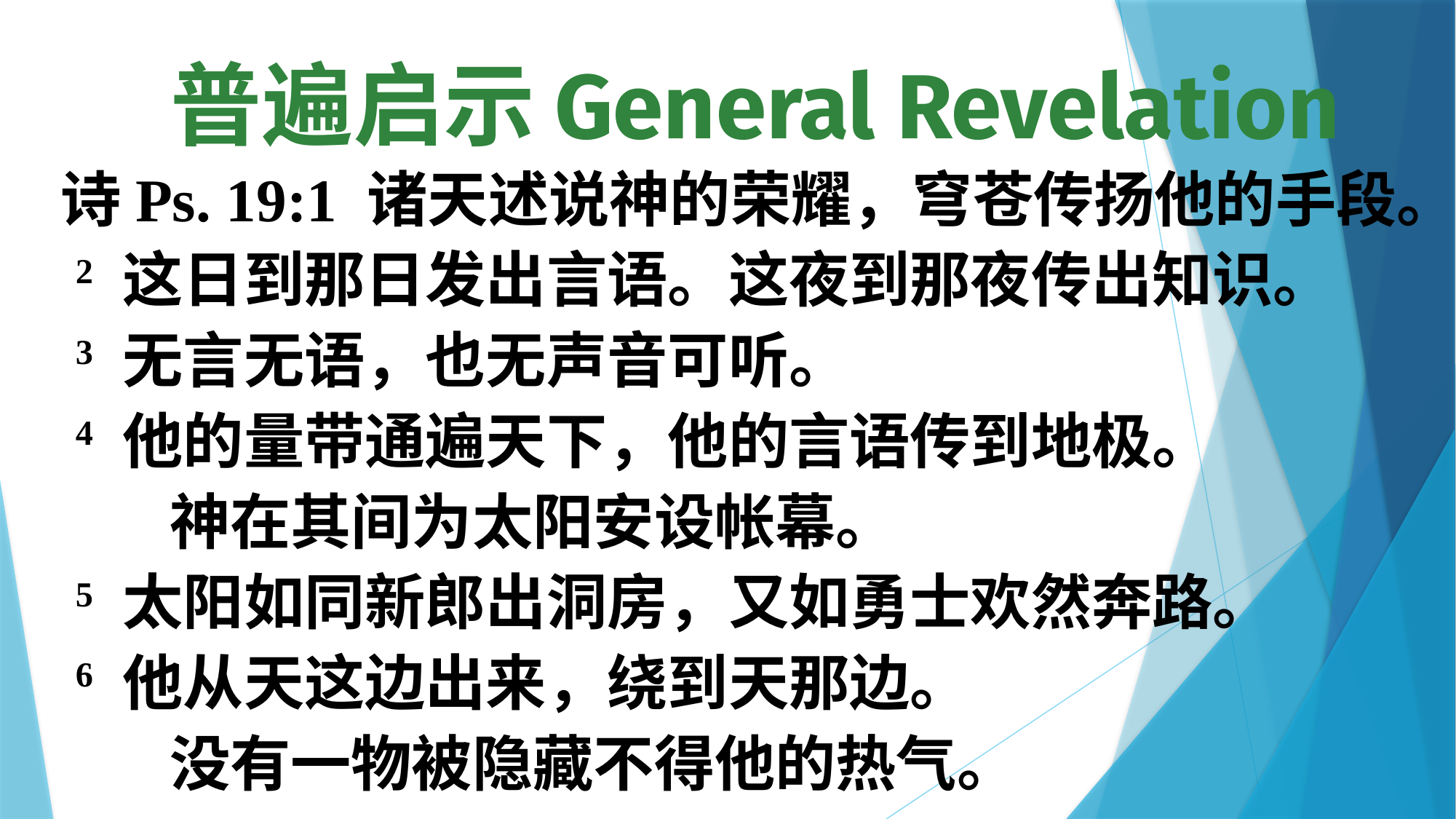

# 普遍启示General Revelation
诗Ps. 19:1 诸天述说神的荣耀，穹苍传扬他的手段。
 2 这日到那日发出言语。这夜到那夜传出知识。
 3 无言无语，也无声音可听。
 4 他的量带通遍天下，他的言语传到地极。
	神在其间为太阳安设帐幕。
 5 太阳如同新郎出洞房，又如勇士欢然奔路。
 6 他从天这边出来，绕到天那边。
	没有一物被隐藏不得他的热气。